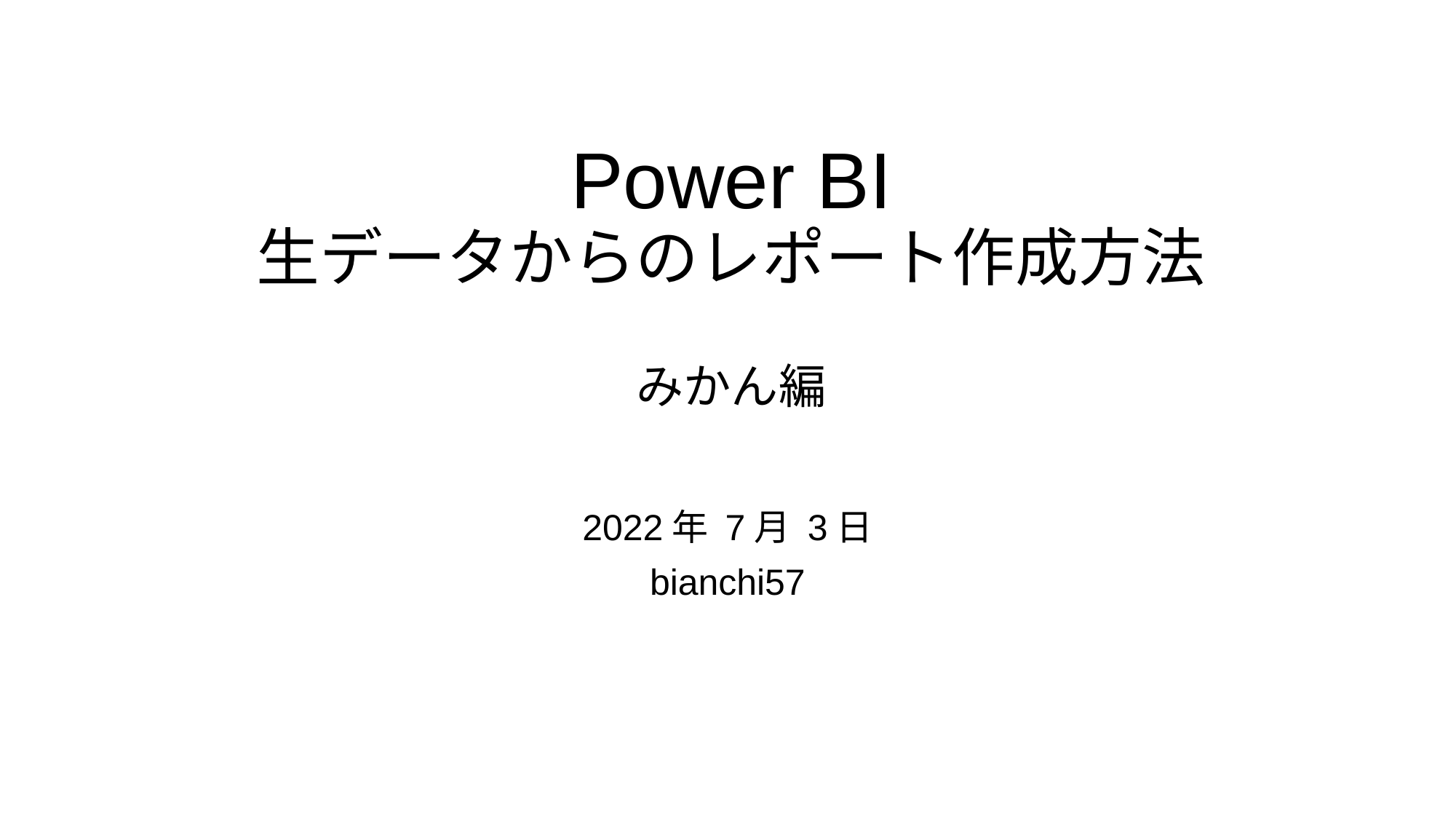

# Power BI 生データからのレポート作成方法 みかん編
2022年 7月 3日
bianchi57